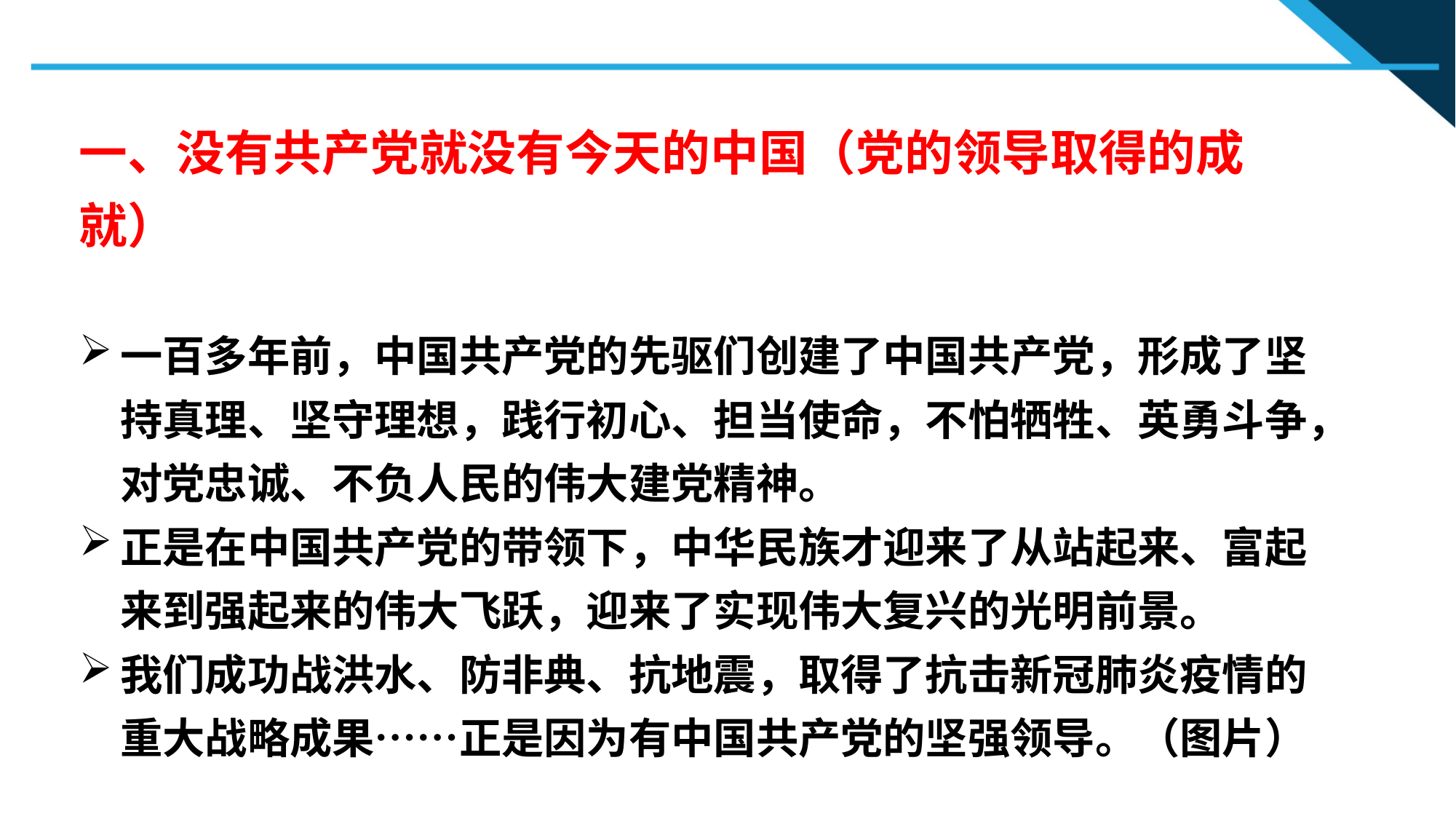

一、没有共产党就没有今天的中国（党的领导取得的成就）

一百多年前，中国共产党的先驱们创建了中国共产党，形成了坚持真理、坚守理想，践行初心、担当使命，不怕牺牲、英勇斗争，对党忠诚、不负人民的伟大建党精神。
正是在中国共产党的带领下，中华民族才迎来了从站起来、富起来到强起来的伟大飞跃，迎来了实现伟大复兴的光明前景。
我们成功战洪水、防非典、抗地震，取得了抗击新冠肺炎疫情的重大战略成果……正是因为有中国共产党的坚强领导。（图片）